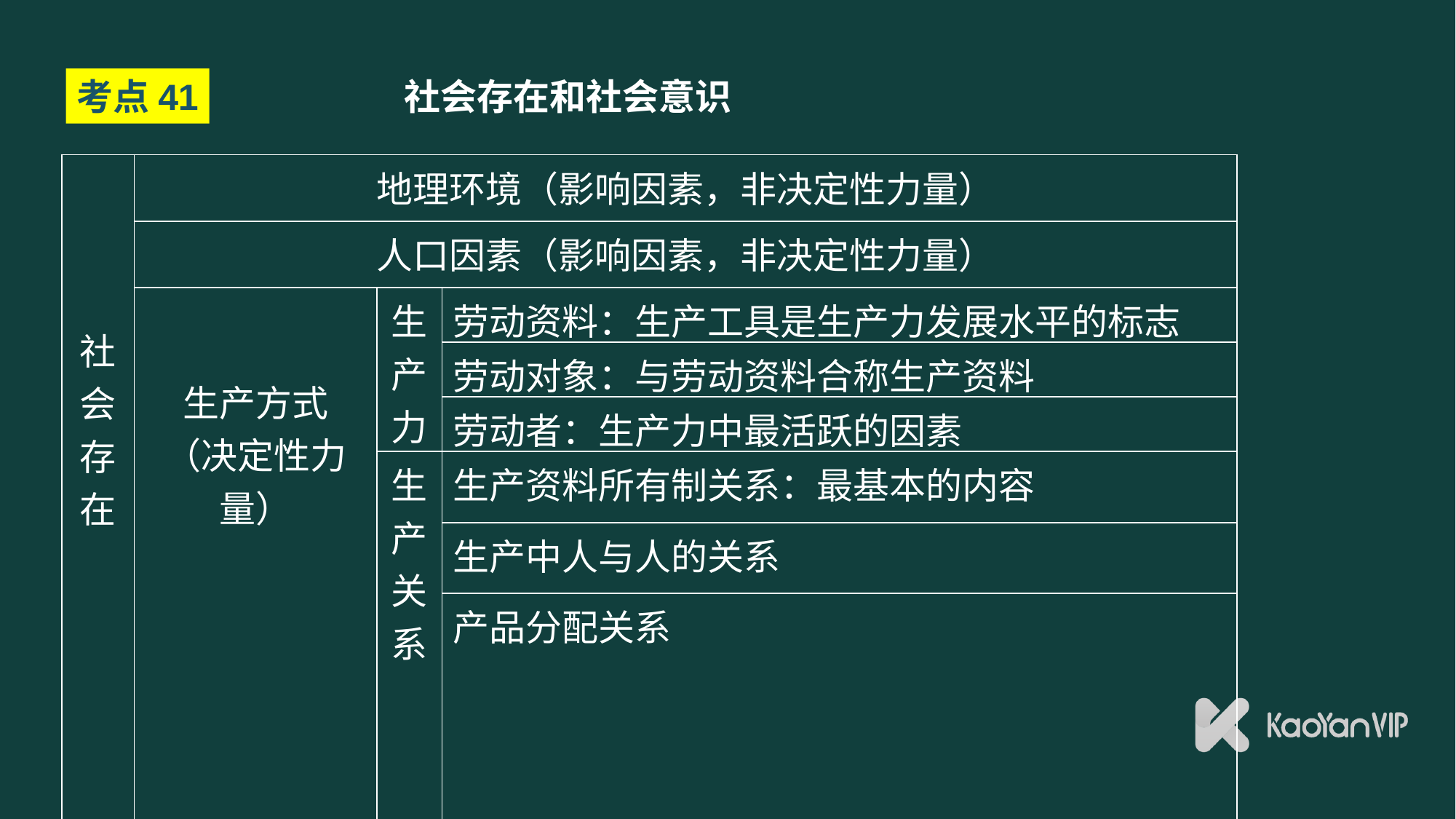

# 社会存在和社会意识
考点41
| 社会存在 | 地理环境（影响因素，非决定性力量） |  |  |
| --- | --- | --- | --- |
|  | 人口因素（影响因素，非决定性力量） |  |  |
|  | 生产方式 （决定性力量） | 生产力 | 劳动资料：生产工具是生产力发展水平的标志 |
|  |  |  | 劳动对象：与劳动资料合称生产资料 |
|  |  |  | 劳动者：生产力中最活跃的因素 |
|  |  | 生产关系 | 生产资料所有制关系：最基本的内容 |
|  |  |  | 生产中人与人的关系 |
|  |  |  | 产品分配关系 |